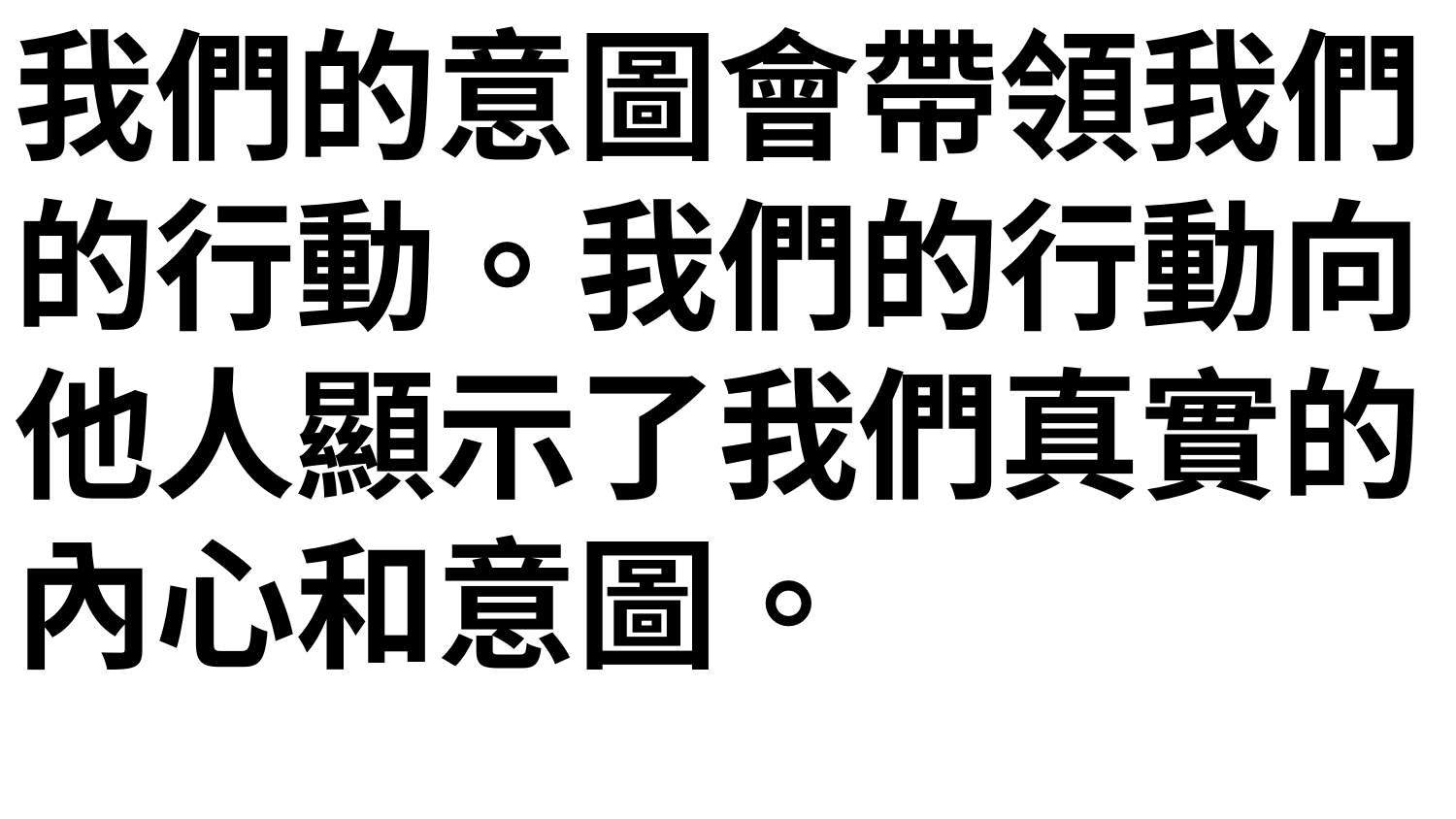

我們的意圖會帶領我們的行動。我們的行動向他人顯示了我們真實的內心和意圖。